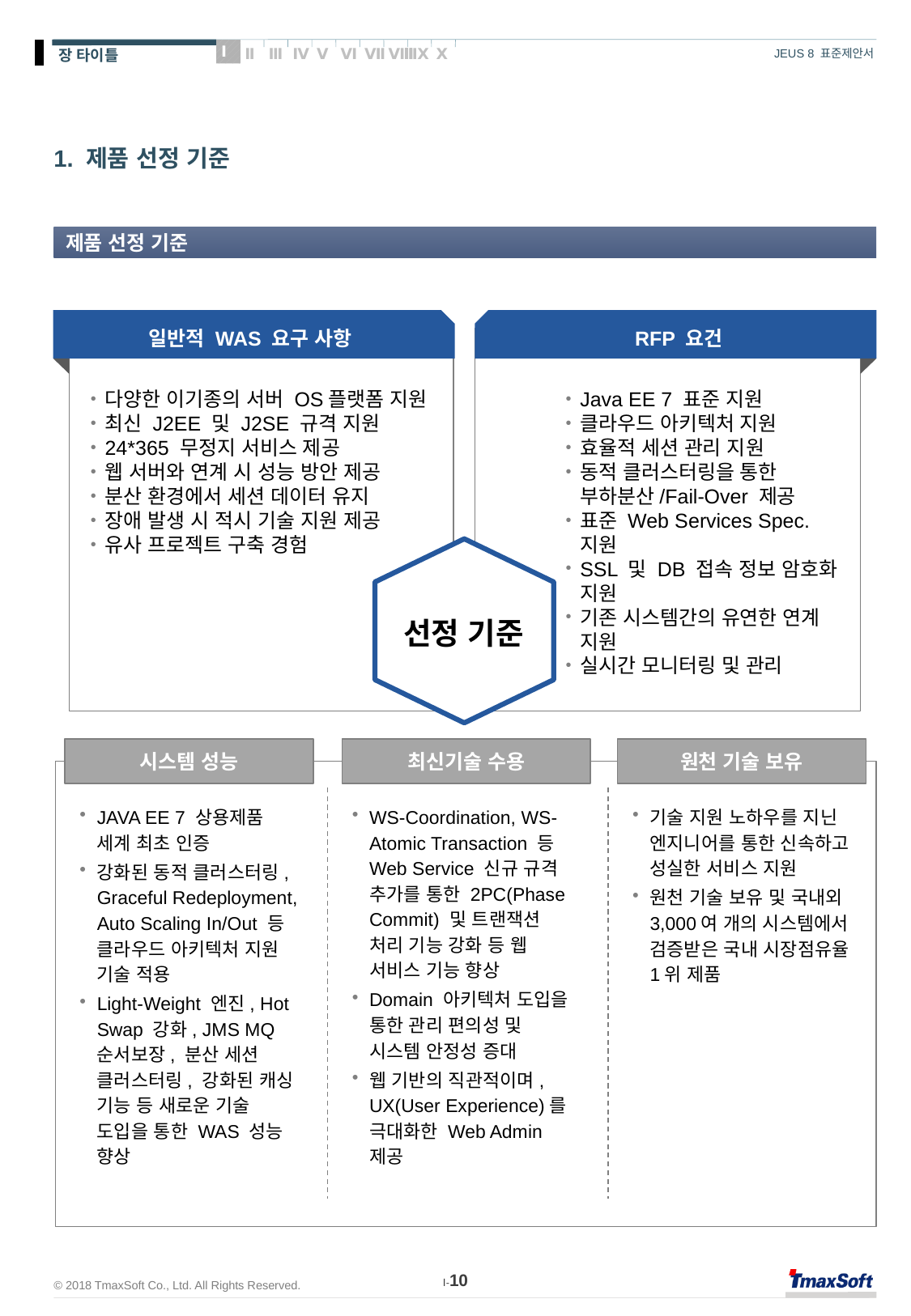

# 1. 제품 선정 기준
제품 선정 기준
일반적 WAS 요구 사항

RFP 요건

다양한 이기종의 서버 OS플랫폼 지원
최신 J2EE 및 J2SE 규격 지원
24*365 무정지 서비스 제공
웹 서버와 연계 시 성능 방안 제공
분산 환경에서 세션 데이터 유지
장애 발생 시 적시 기술 지원 제공
유사 프로젝트 구축 경험
Java EE 7 표준 지원
클라우드 아키텍처 지원
효율적 세션 관리 지원
동적 클러스터링을 통한 부하분산/Fail-Over 제공
표준 Web Services Spec. 지원
SSL 및 DB 접속 정보 암호화 지원
기존 시스템간의 유연한 연계 지원
실시간 모니터링 및 관리

선정 기준
시스템 성능
최신기술 수용
원천 기술 보유

JAVA EE 7 상용제품 세계 최초 인증
강화된 동적 클러스터링, Graceful Redeployment, Auto Scaling In/Out 등 클라우드 아키텍처 지원 기술 적용
Light-Weight 엔진, Hot Swap 강화, JMS MQ 순서보장, 분산 세션 클러스터링, 강화된 캐싱 기능 등 새로운 기술 도입을 통한 WAS 성능 향상
WS-Coordination, WS-Atomic Transaction 등 Web Service 신규 규격 추가를 통한 2PC(Phase Commit) 및 트랜잭션 처리 기능 강화 등 웹 서비스 기능 향상
Domain 아키텍처 도입을 통한 관리 편의성 및 시스템 안정성 증대
웹 기반의 직관적이며, UX(User Experience)를 극대화한 Web Admin 제공
기술 지원 노하우를 지닌 엔지니어를 통한 신속하고 성실한 서비스 지원
원천 기술 보유 및 국내외 3,000여 개의 시스템에서 검증받은 국내 시장점유율 1위 제품